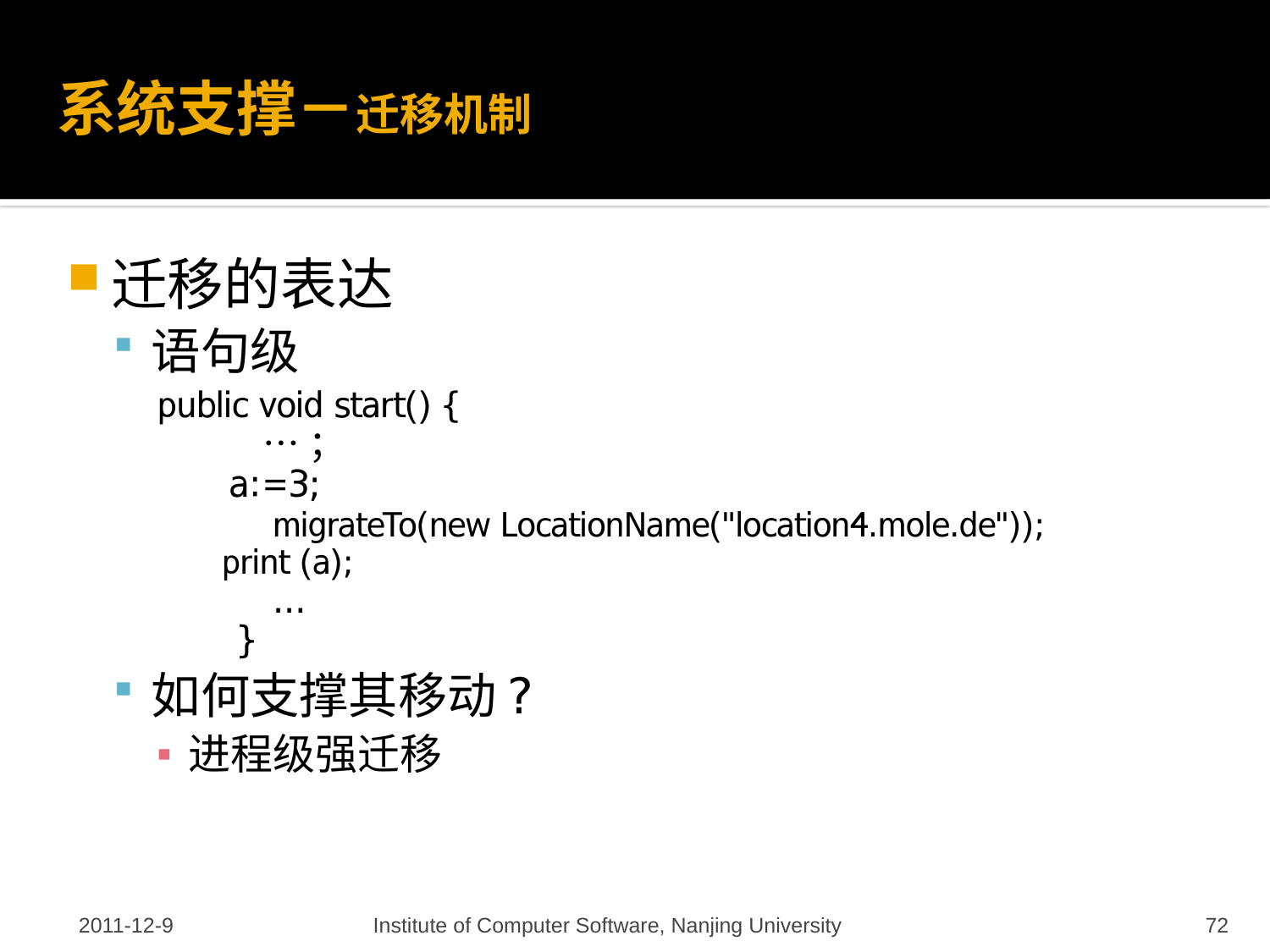

# 系统支撑－迁移机制
迁移的表达
语句级
    public void start() {
		   …；
              a:=3;
		   migrateTo(new LocationName("location4.mole.de"));
               print (a);
	 	   ...
      	}
如何支撑其移动?
进程级强迁移
2011-12-9
Institute of Computer Software, Nanjing University
72